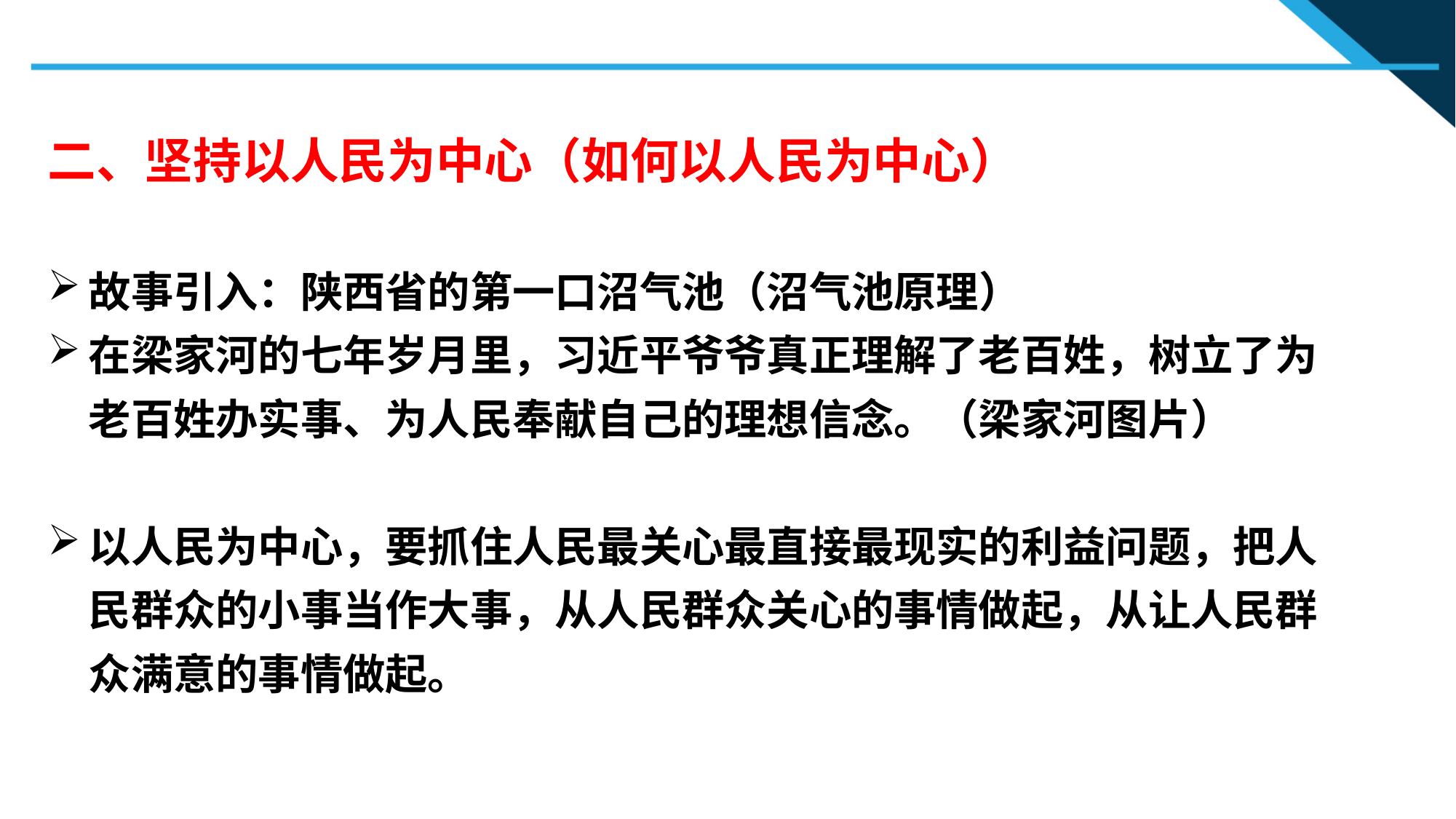

二、坚持以人民为中心（如何以人民为中心）

故事引入：陕西省的第一口沼气池（沼气池原理）
在梁家河的七年岁月里，习近平爷爷真正理解了老百姓，树立了为老百姓办实事、为人民奉献自己的理想信念。（梁家河图片）

以人民为中心，要抓住人民最关心最直接最现实的利益问题，把人民群众的小事当作大事，从人民群众关心的事情做起，从让人民群众满意的事情做起。